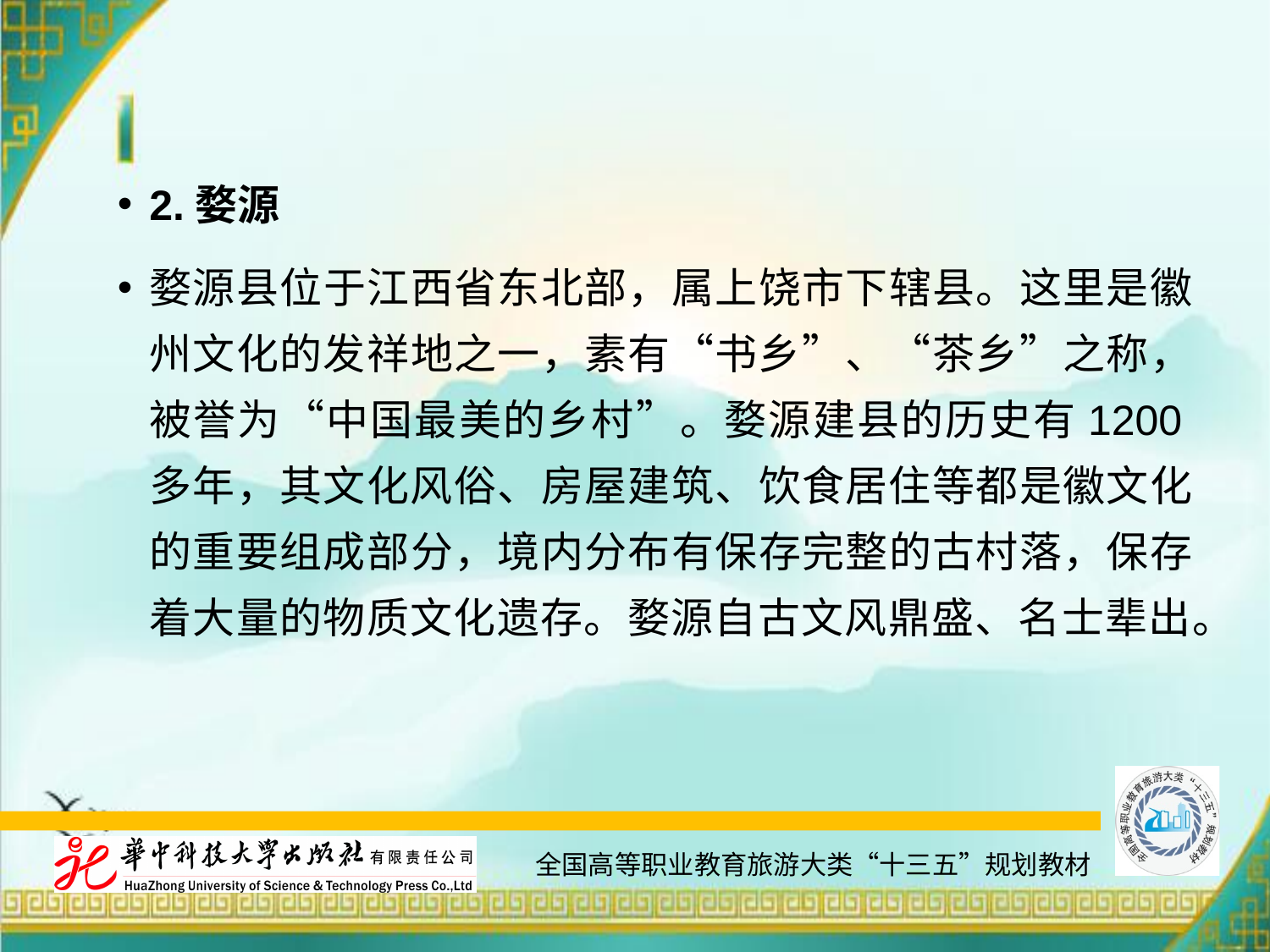

#
2.婺源
婺源县位于江西省东北部，属上饶市下辖县。这里是徽州文化的发祥地之一，素有“书乡”、“茶乡”之称，被誉为“中国最美的乡村”。婺源建县的历史有1200多年，其文化风俗、房屋建筑、饮食居住等都是徽文化的重要组成部分，境内分布有保存完整的古村落，保存着大量的物质文化遗存。婺源自古文风鼎盛、名士辈出。